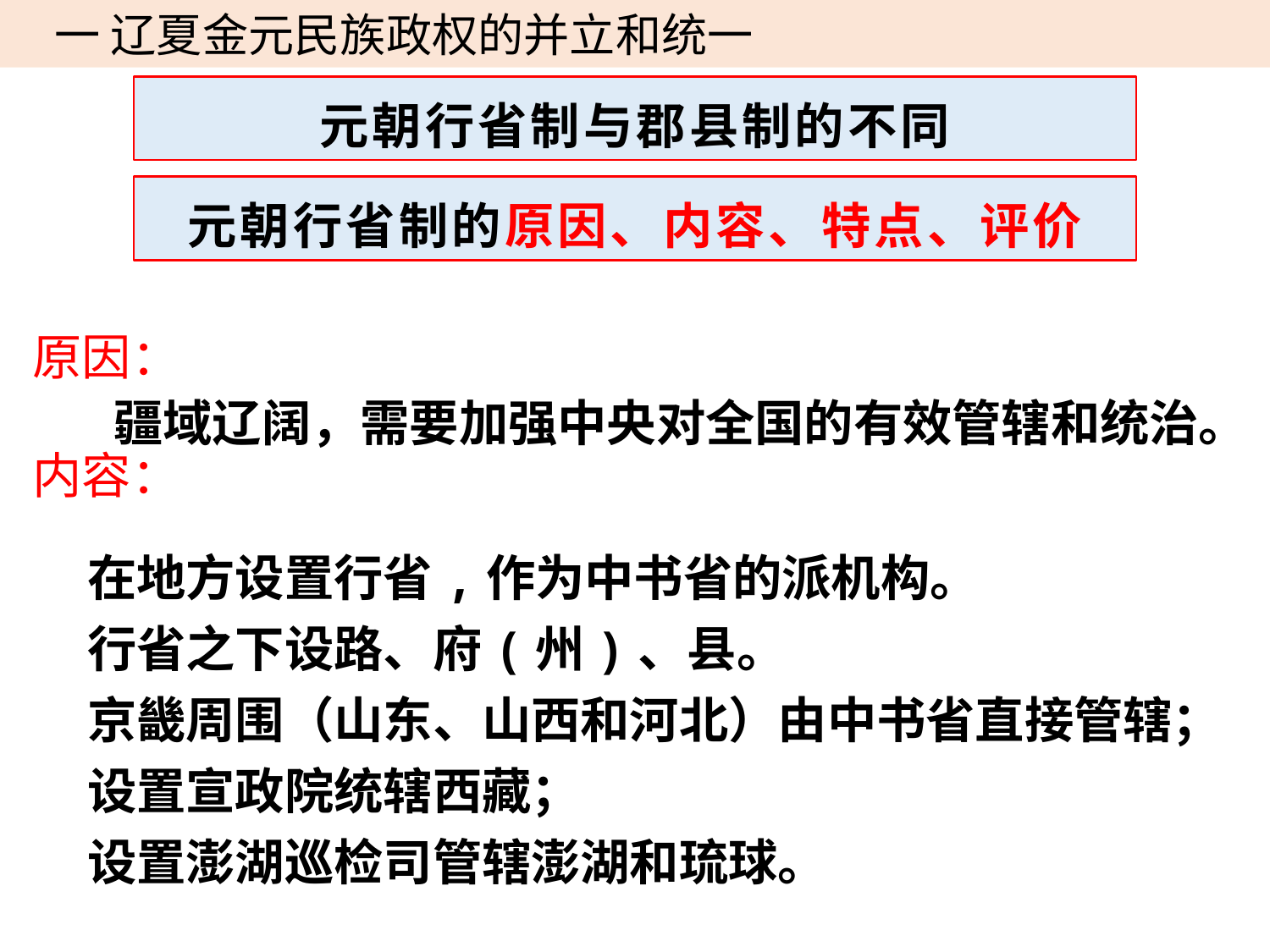

一 辽夏金元民族政权的并立和统一
元朝行省制与郡县制的不同
元朝行省制的原因、内容、特点、评价
原因：

内容：

疆域辽阔，需要加强中央对全国的有效管辖和统治。
在地方设置行省,作为中书省的派机构。
行省之下设路、府(州)、县。
京畿周围（山东、山西和河北）由中书省直接管辖；
设置宣政院统辖西藏；
设置澎湖巡检司管辖澎湖和琉球。